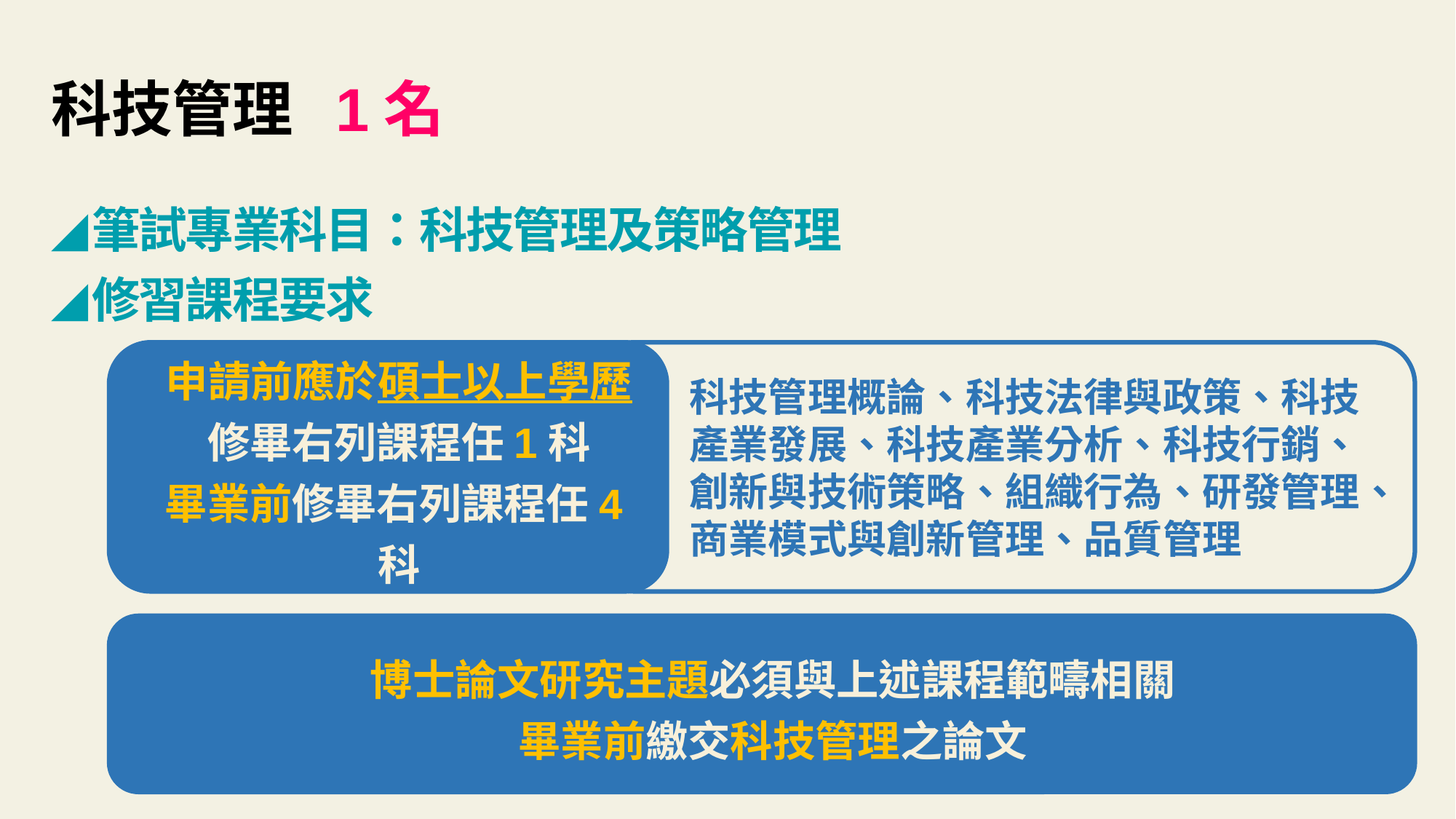

科技管理  1名
筆試專業科目：科技管理及策略管理
修習課程要求
申請前應於碩士以上學歷修畢右列課程任1科
畢業前修畢右列課程任4科
科技管理概論、科技法律與政策、科技產業發展、科技產業分析、科技行銷、創新與技術策略、組織行為、研發管理、商業模式與創新管理、品質管理
博士論文研究主題必須與上述課程範疇相關
畢業前繳交科技管理之論文